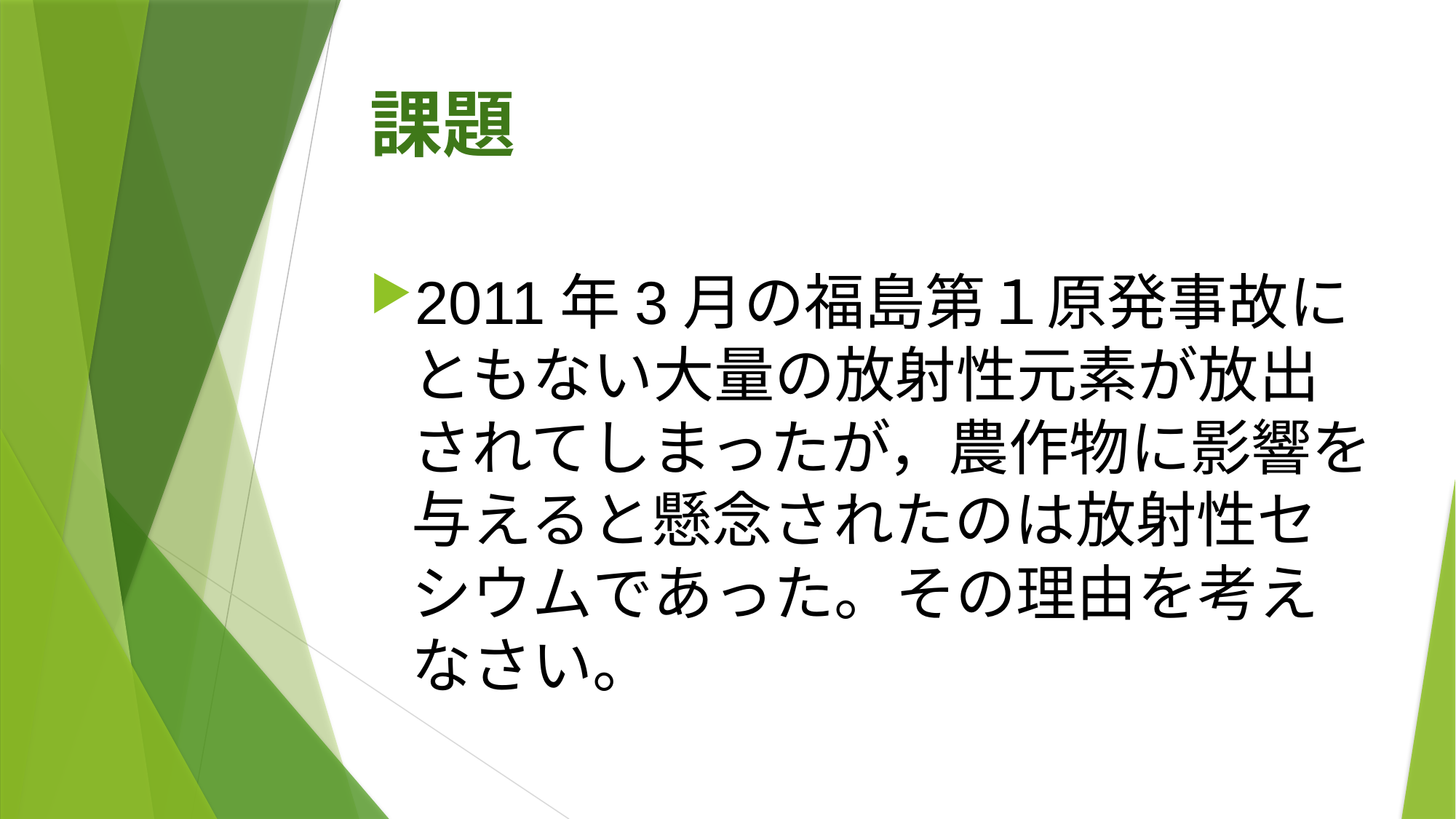

# 課題
2011年3月の福島第１原発事故にともない大量の放射性元素が放出されてしまったが，農作物に影響を与えると懸念されたのは放射性セシウムであった。その理由を考えなさい。